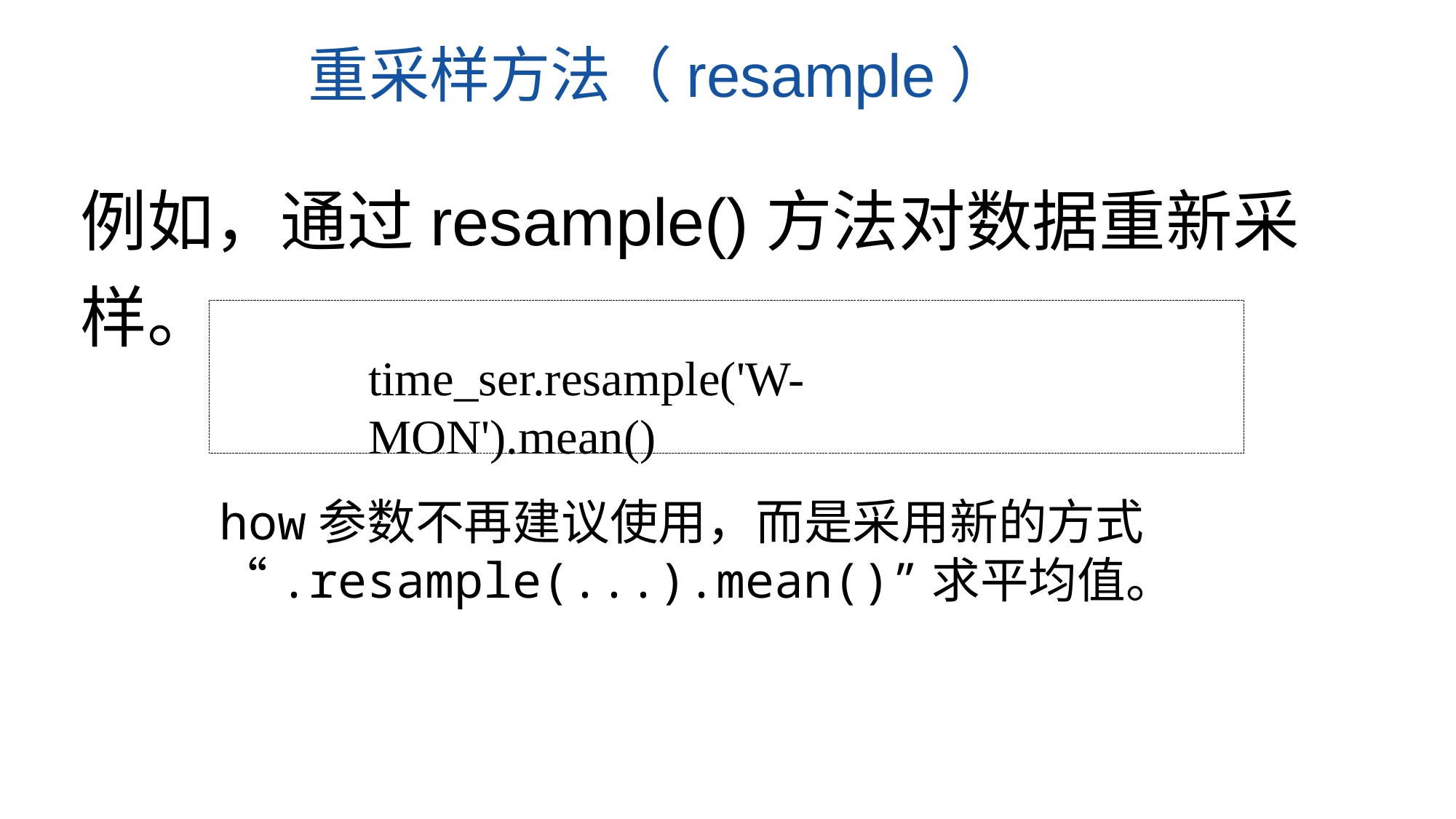

重采样方法（resample）
例如，通过resample()方法对数据重新采样。

time_ser.resample('W-MON').mean()
how参数不再建议使用，而是采用新的方式“.resample(...).mean()”求平均值。